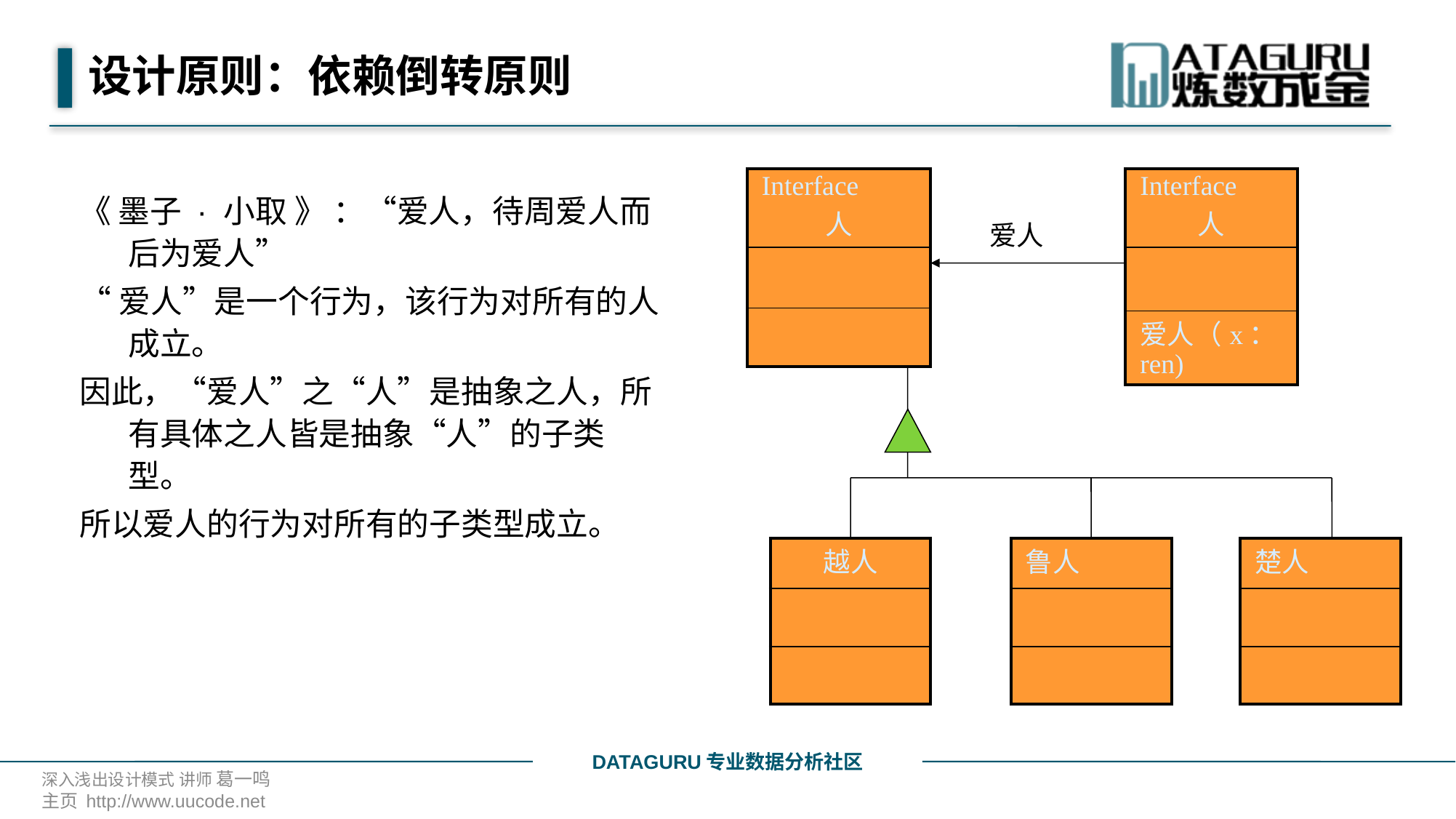

# 设计原则：依赖倒转原则
| Interface 人 |
| --- |
|  |
|  |
| Interface 人 |
| --- |
|  |
| 爱人（x：ren) |
《 墨子 · 小取 》 ：“爱人，待周爱人而后为爱人”
“爱人”是一个行为，该行为对所有的人成立。
因此，“爱人”之“人”是抽象之人，所有具体之人皆是抽象“人”的子类型。
所以爱人的行为对所有的子类型成立。
爱人

| 越人 |
| --- |
|  |
|  |
| 鲁人 |
| --- |
|  |
|  |
| 楚人 |
| --- |
|  |
|  |